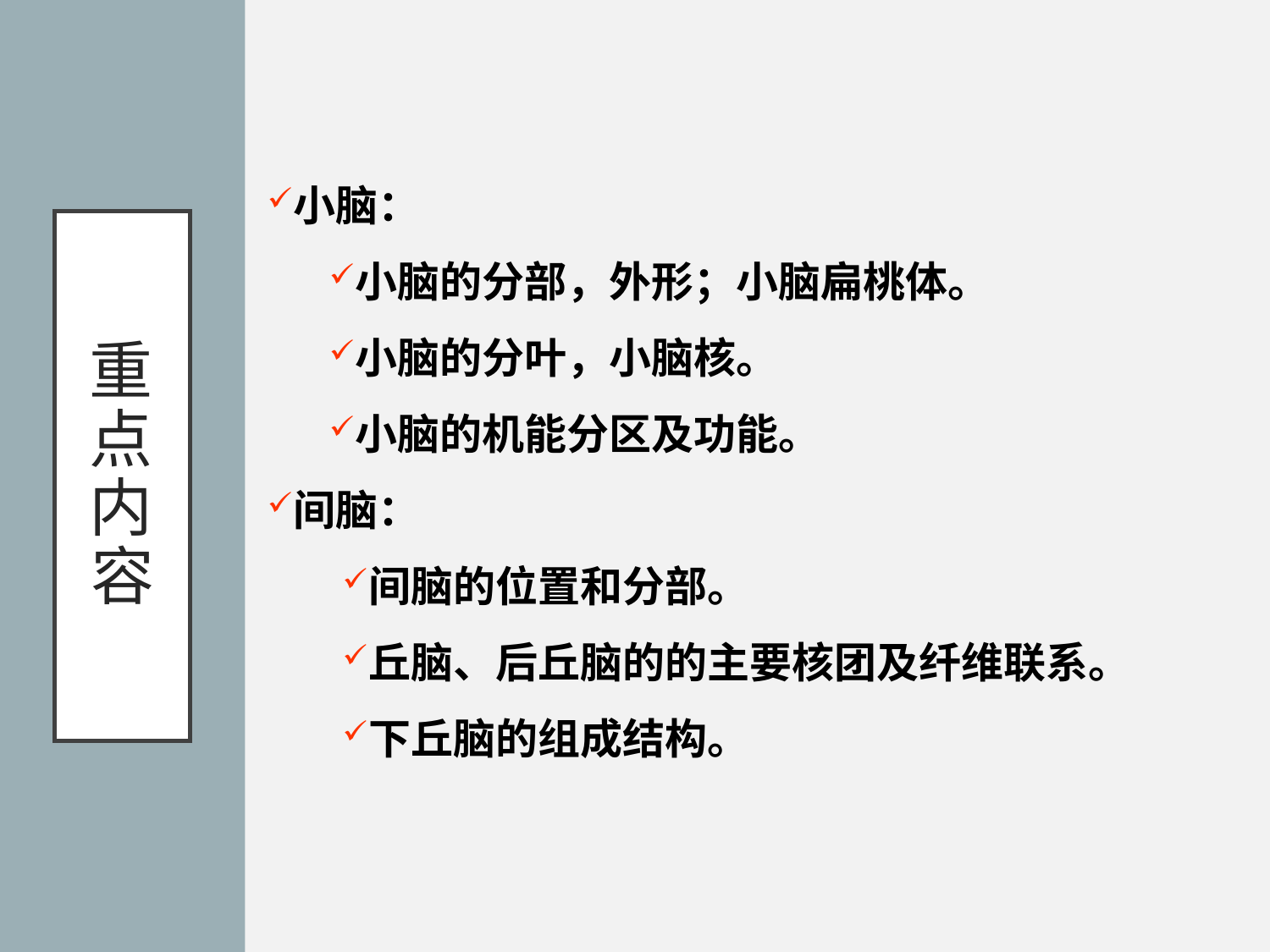

小脑：
小脑的分部，外形；小脑扁桃体。
小脑的分叶，小脑核。
小脑的机能分区及功能。
间脑：
间脑的位置和分部。
丘脑、后丘脑的的主要核团及纤维联系。
下丘脑的组成结构。
# 重点内容